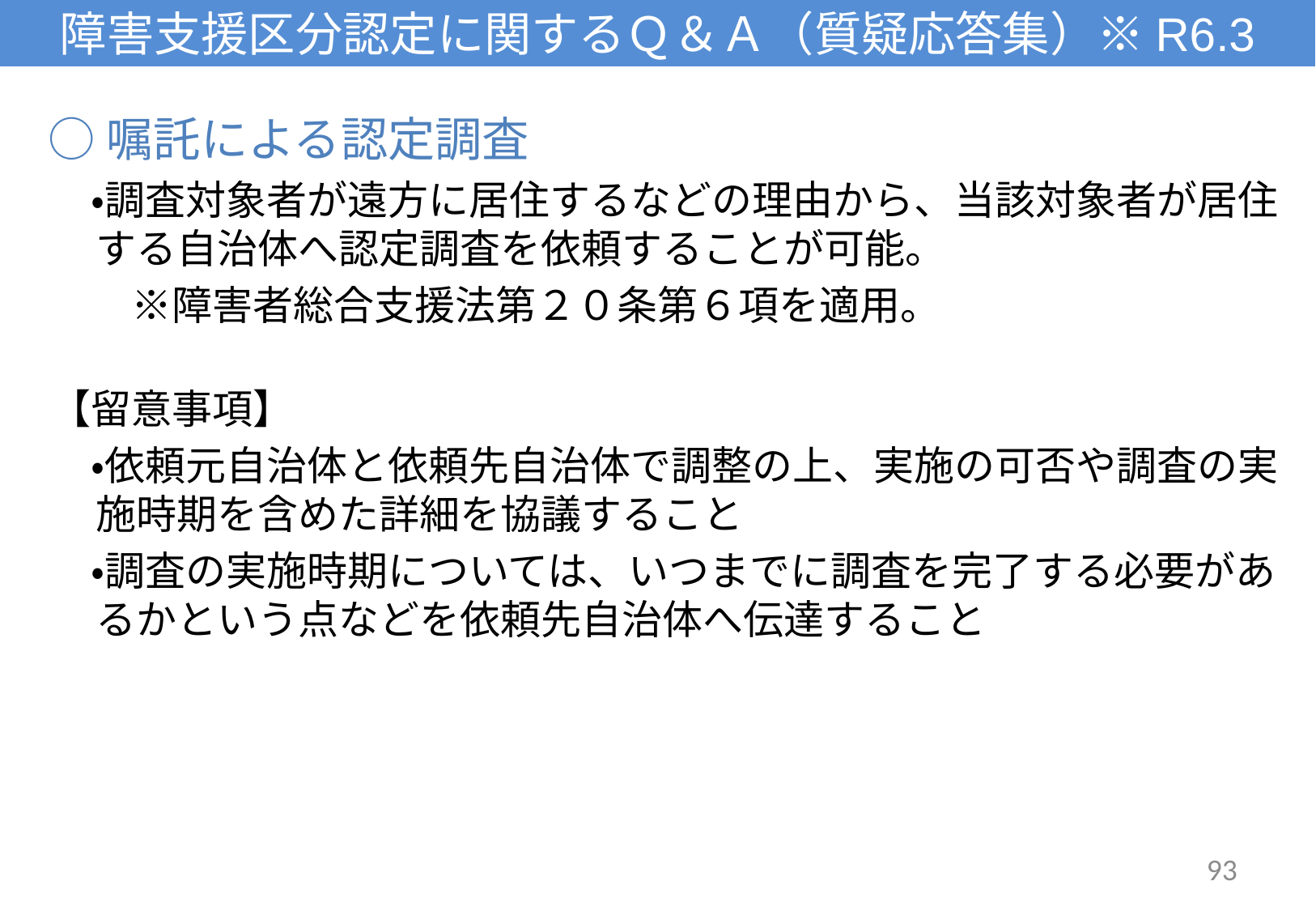

# 障害支援区分認定に関するＱ＆Ａ（質疑応答集）※R6.3
○嘱託による認定調査
　・調査対象者が遠方に居住するなどの理由から、当該対象者が居住する自治体へ認定調査を依頼することが可能。
　　※障害者総合支援法第２０条第６項を適用。

【留意事項】
　・依頼元自治体と依頼先自治体で調整の上、実施の可否や調査の実施時期を含めた詳細を協議すること
　・調査の実施時期については、いつまでに調査を完了する必要があるかという点などを依頼先自治体へ伝達すること

93